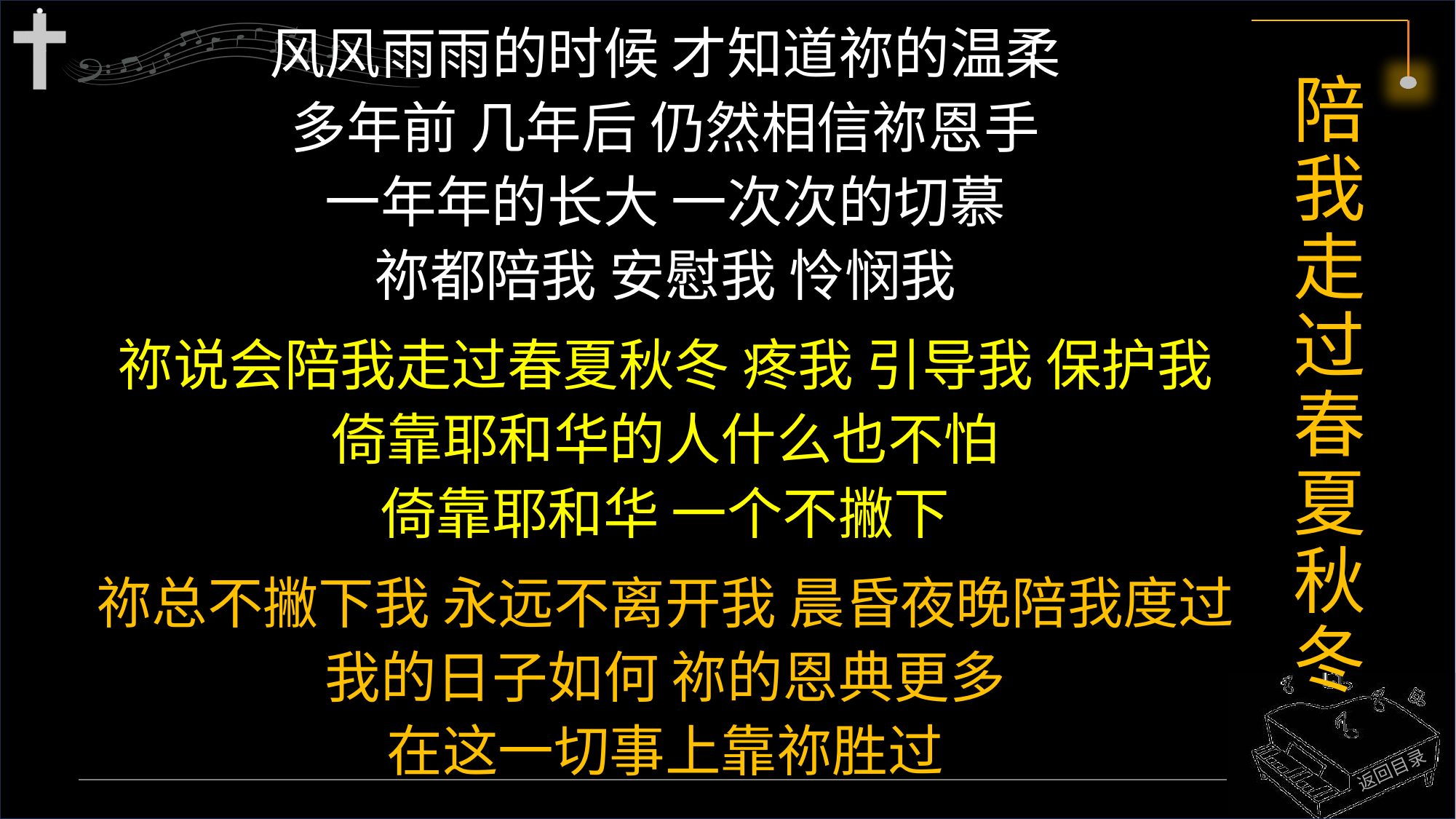

风风雨雨的时候 才知道祢的温柔
多年前 几年后 仍然相信祢恩手
一年年的长大 一次次的切慕
祢都陪我 安慰我 怜悯我

祢说会陪我走过春夏秋冬 疼我 引导我 保护我
倚靠耶和华的人什么也不怕
倚靠耶和华 一个不撇下

祢总不撇下我 永远不离开我 晨昏夜晚陪我度过
我的日子如何 祢的恩典更多
在这一切事上靠祢胜过
# 陪我走过春夏秋冬